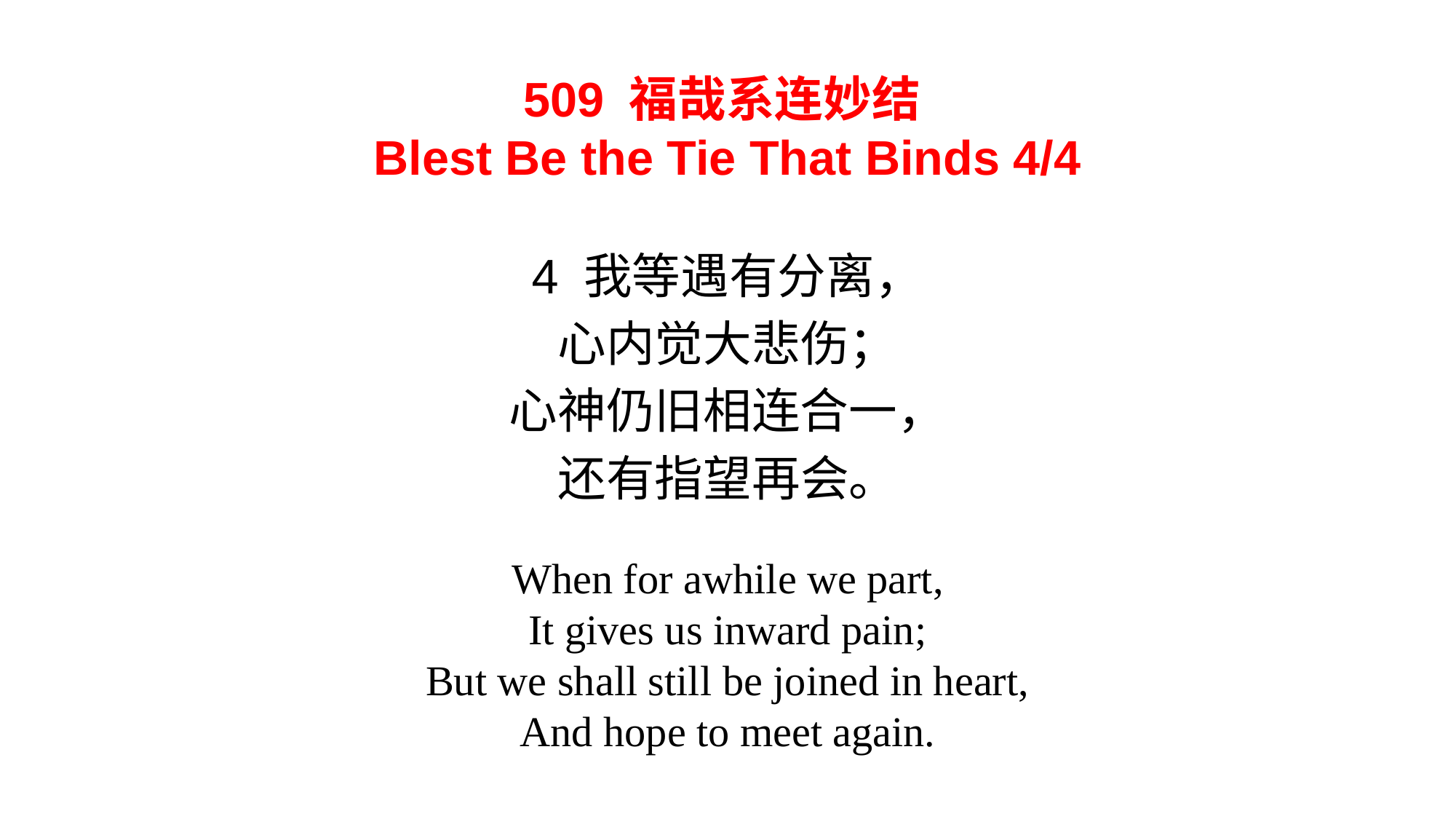

# 509 福哉系连妙结 Blest Be the Tie That Binds 4/4
4 我等遇有分离，
心内觉大悲伤；
心神仍旧相连合一，
还有指望再会。

When for awhile we part,
It gives us inward pain;
But we shall still be joined in heart,
And hope to meet again.